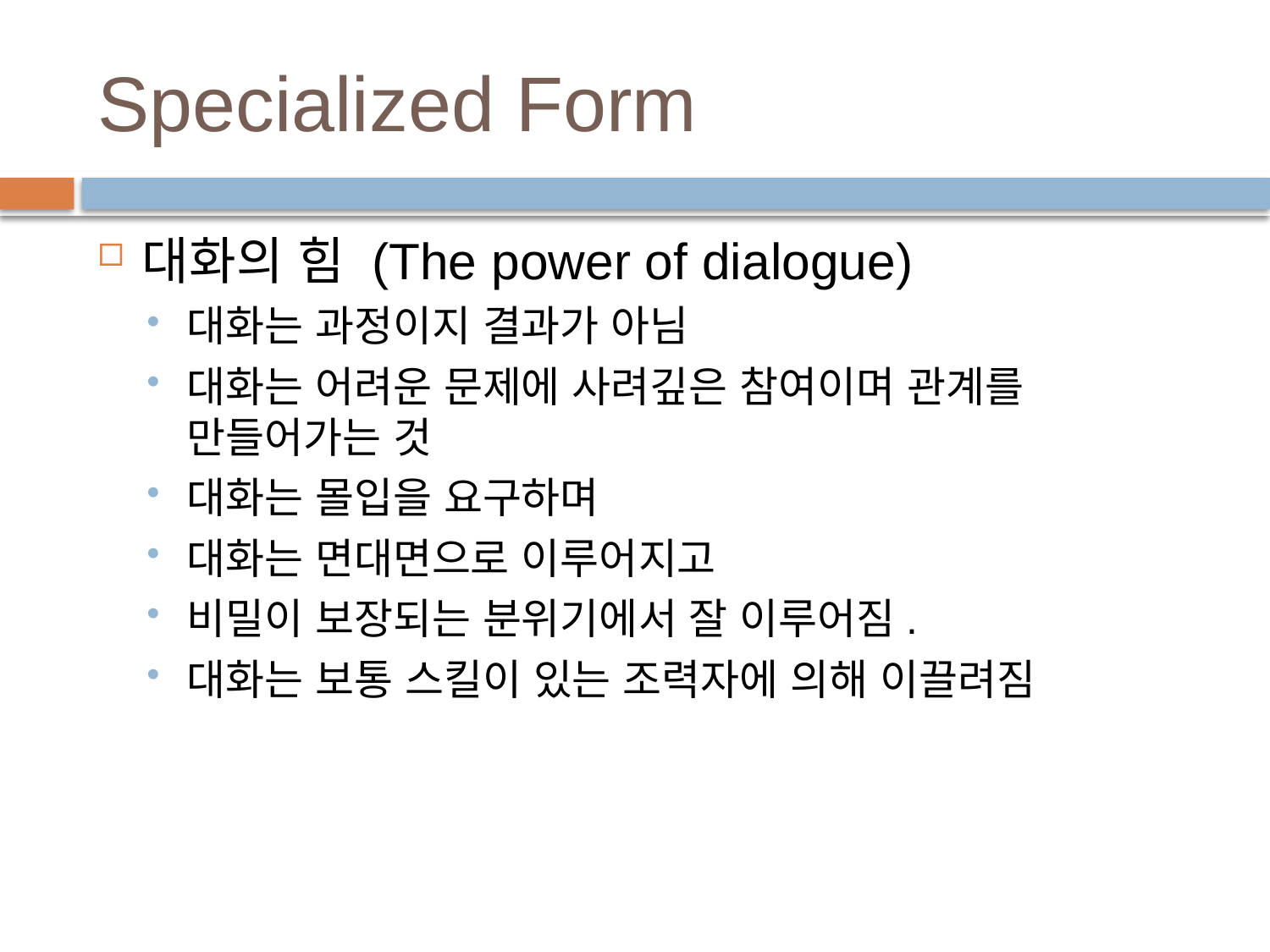

# Specialized Form
대화의 힘 (The power of dialogue)
대화는 과정이지 결과가 아님
대화는 어려운 문제에 사려깊은 참여이며 관계를 만들어가는 것
대화는 몰입을 요구하며
대화는 면대면으로 이루어지고
비밀이 보장되는 분위기에서 잘 이루어짐.
대화는 보통 스킬이 있는 조력자에 의해 이끌려짐